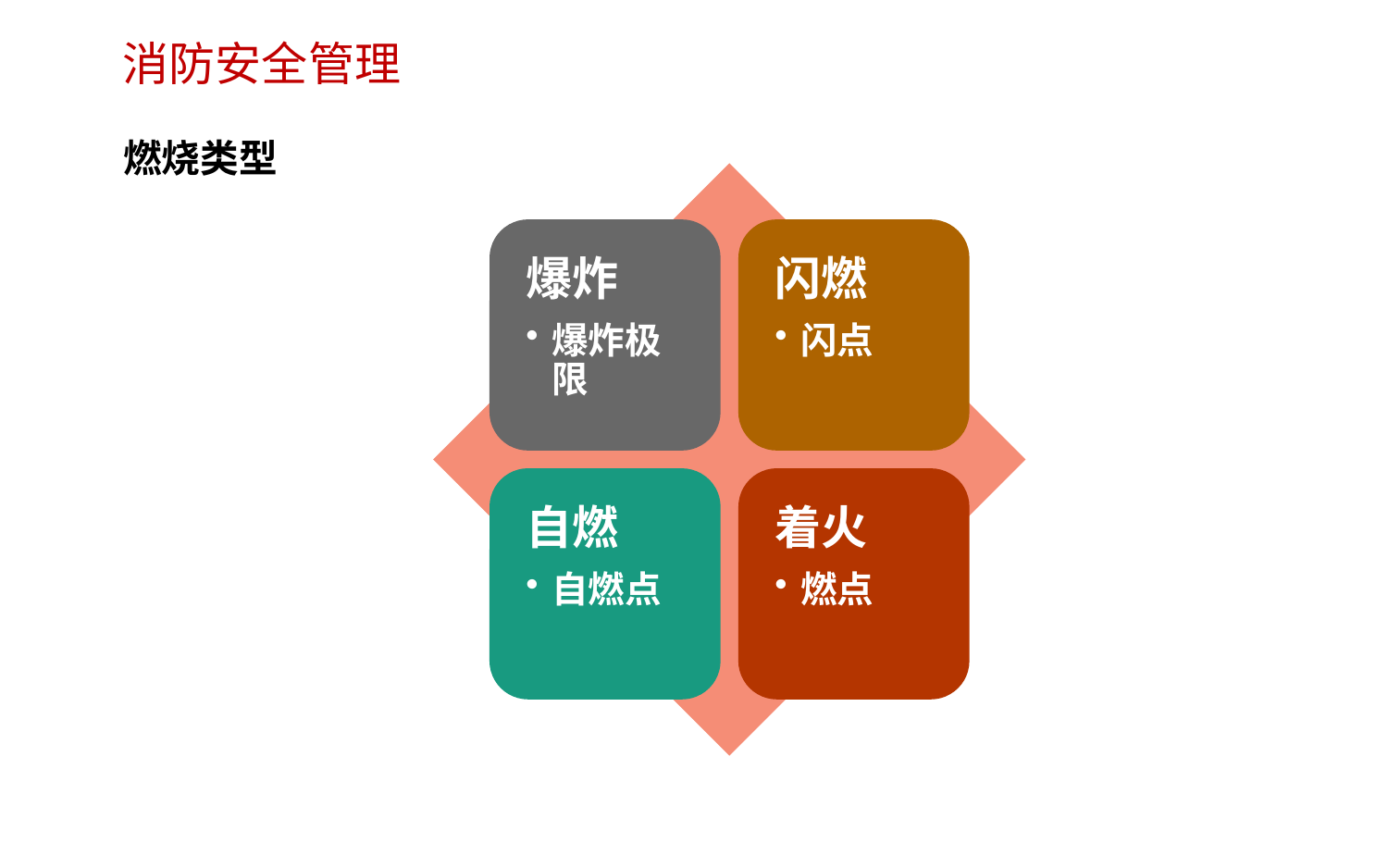

消防安全管理
燃烧类型
爆炸
爆炸极限
闪燃
闪点
自燃
自燃点
着火
燃点